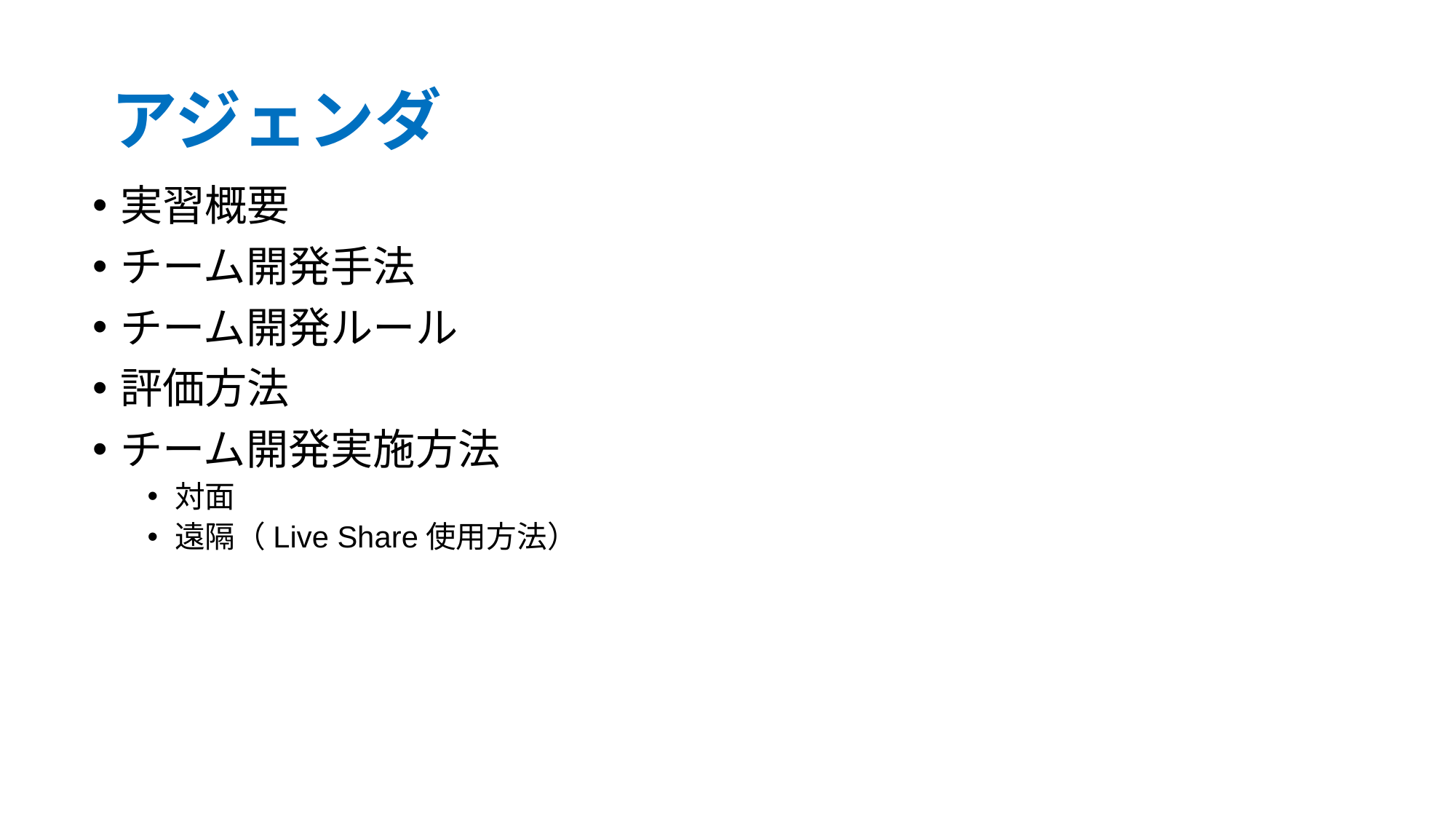

アジェンダ
実習概要
チーム開発手法
チーム開発ルール
評価方法
チーム開発実施方法
対面
遠隔（Live Share使用方法）